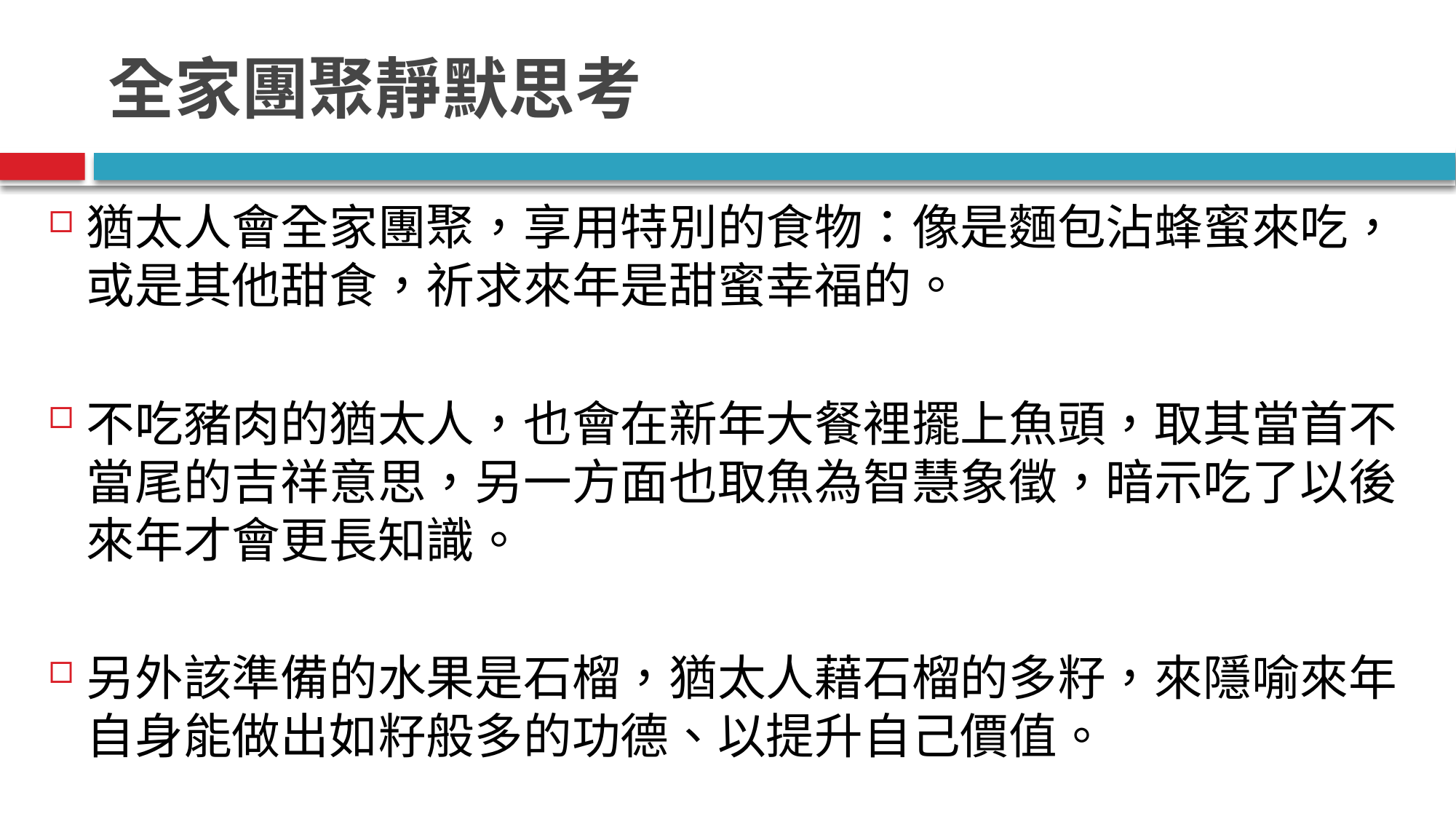

# 全家團聚靜默思考
猶太人會全家團聚，享用特別的食物：像是麵包沾蜂蜜來吃，或是其他甜食，祈求來年是甜蜜幸福的。

不吃豬肉的猶太人，也會在新年大餐裡擺上魚頭，取其當首不當尾的吉祥意思，另一方面也取魚為智慧象徵，暗示吃了以後來年才會更長知識。

另外該準備的水果是石榴，猶太人藉石榴的多籽，來隱喻來年自身能做出如籽般多的功德、以提升自己價值。